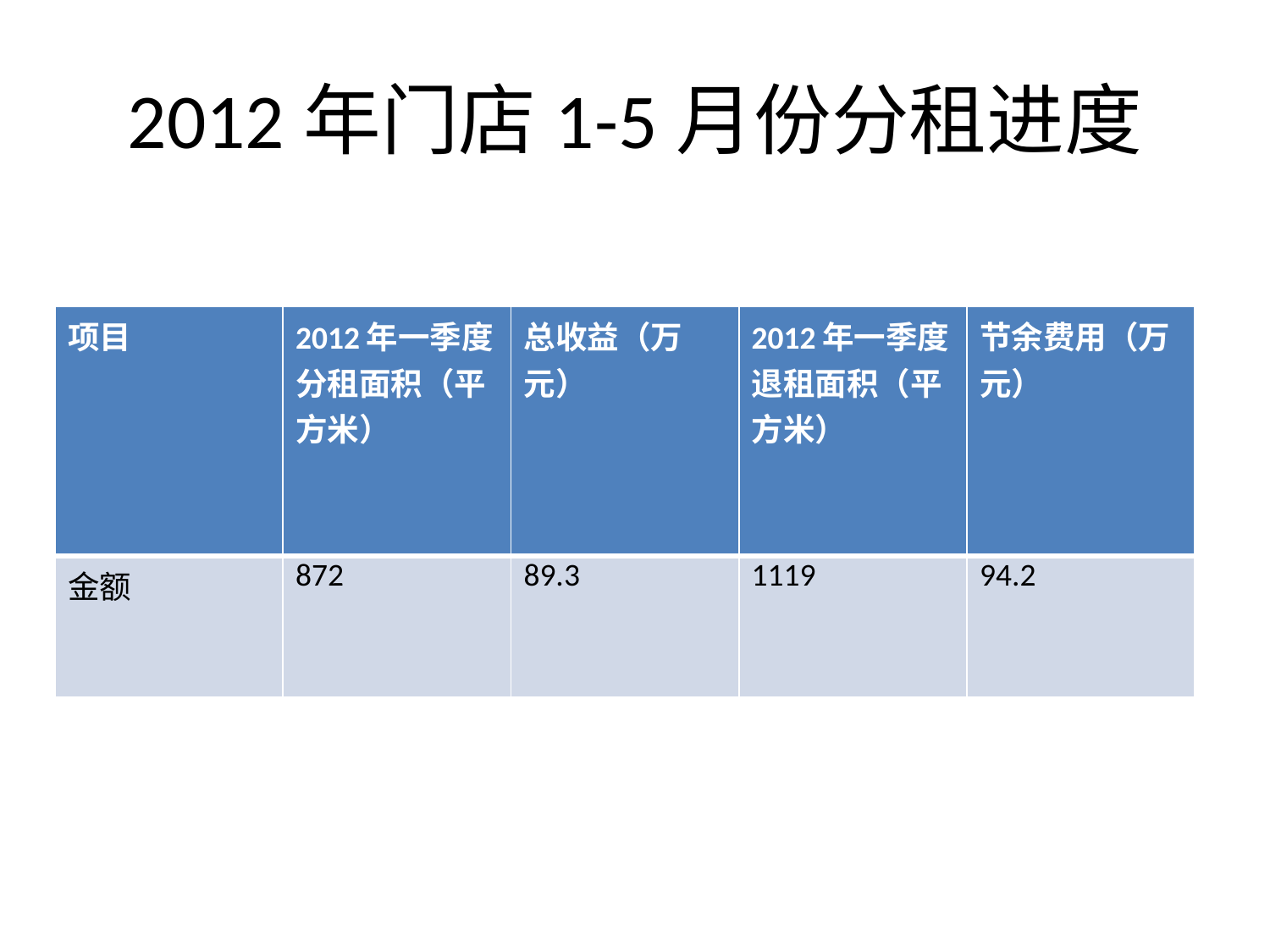

# 2012年门店1-5月份分租进度
| 项目 | 2012年一季度分租面积（平方米） | 总收益（万元） | 2012年一季度退租面积（平方米） | 节余费用（万元） |
| --- | --- | --- | --- | --- |
| 金额 | 872 | 89.3 | 1119 | 94.2 |